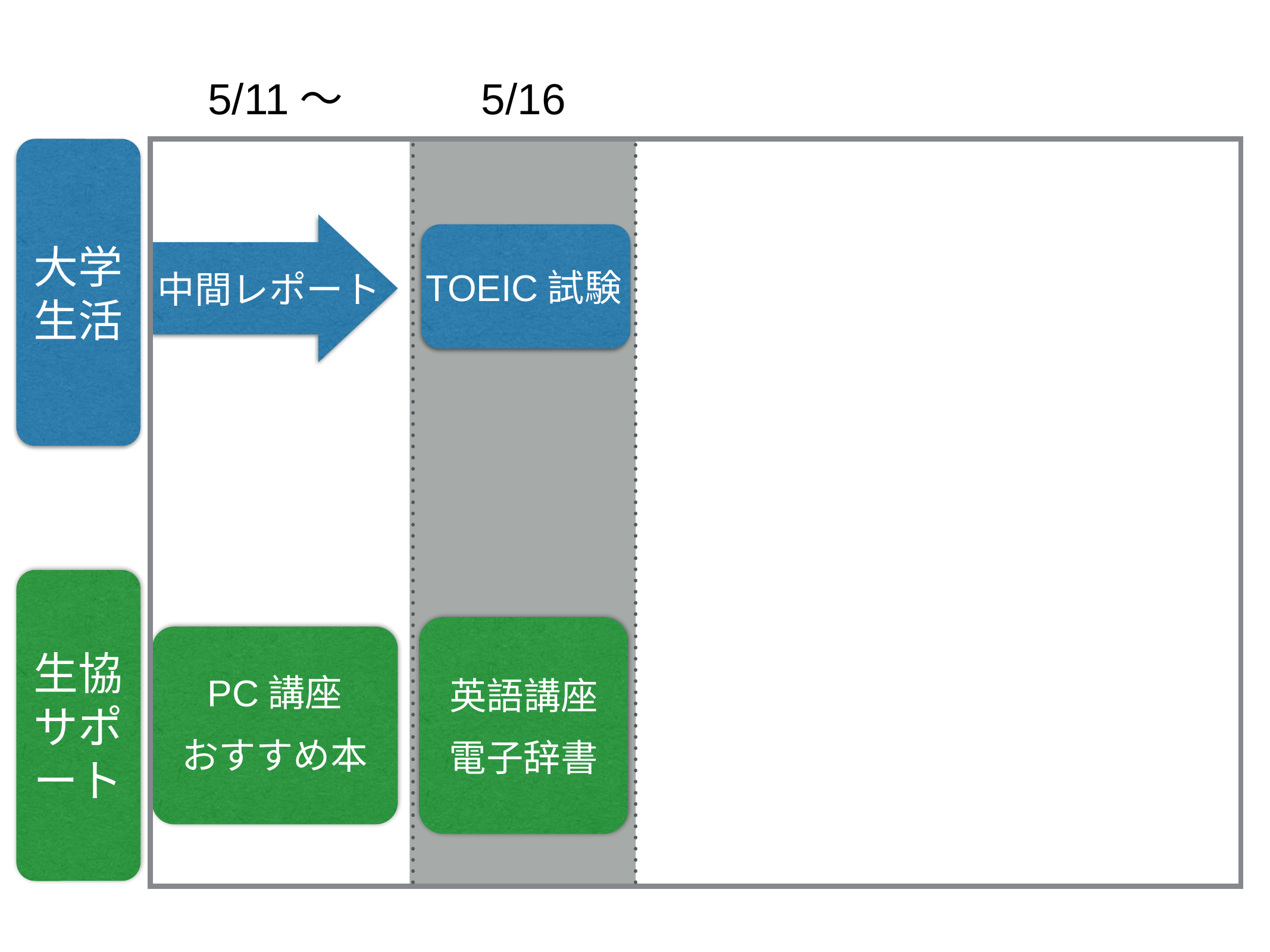

5/11〜
5/16

大学
生活
TOEIC試験
中間レポート
５月からサークル活動本格化

生協
サポ
ート
PC講座
英語講座
おすすめ本
電子辞書